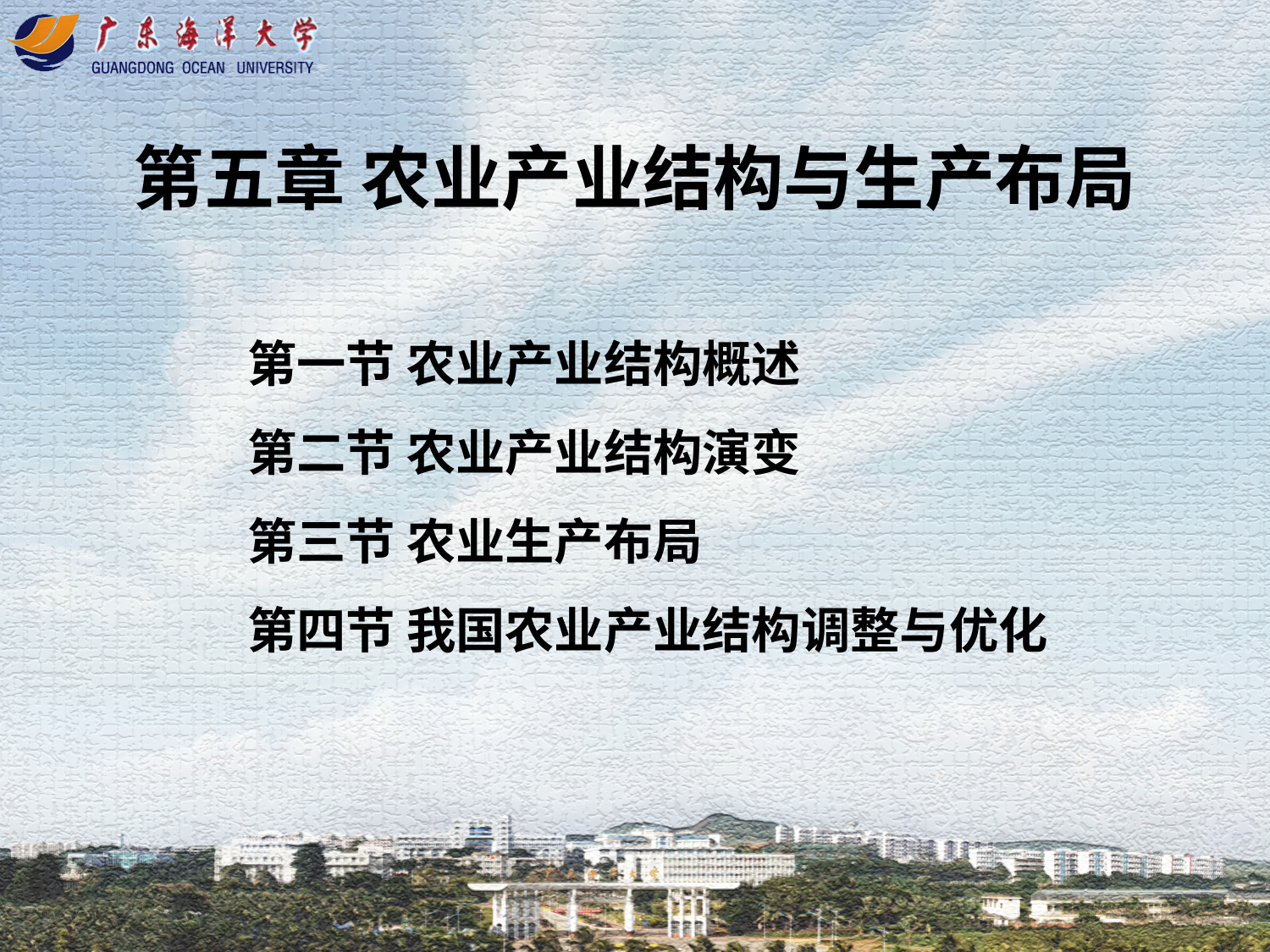

# 第五章 农业产业结构与生产布局

第一节 农业产业结构概述
第二节 农业产业结构演变
第三节 农业生产布局
第四节 我国农业产业结构调整与优化